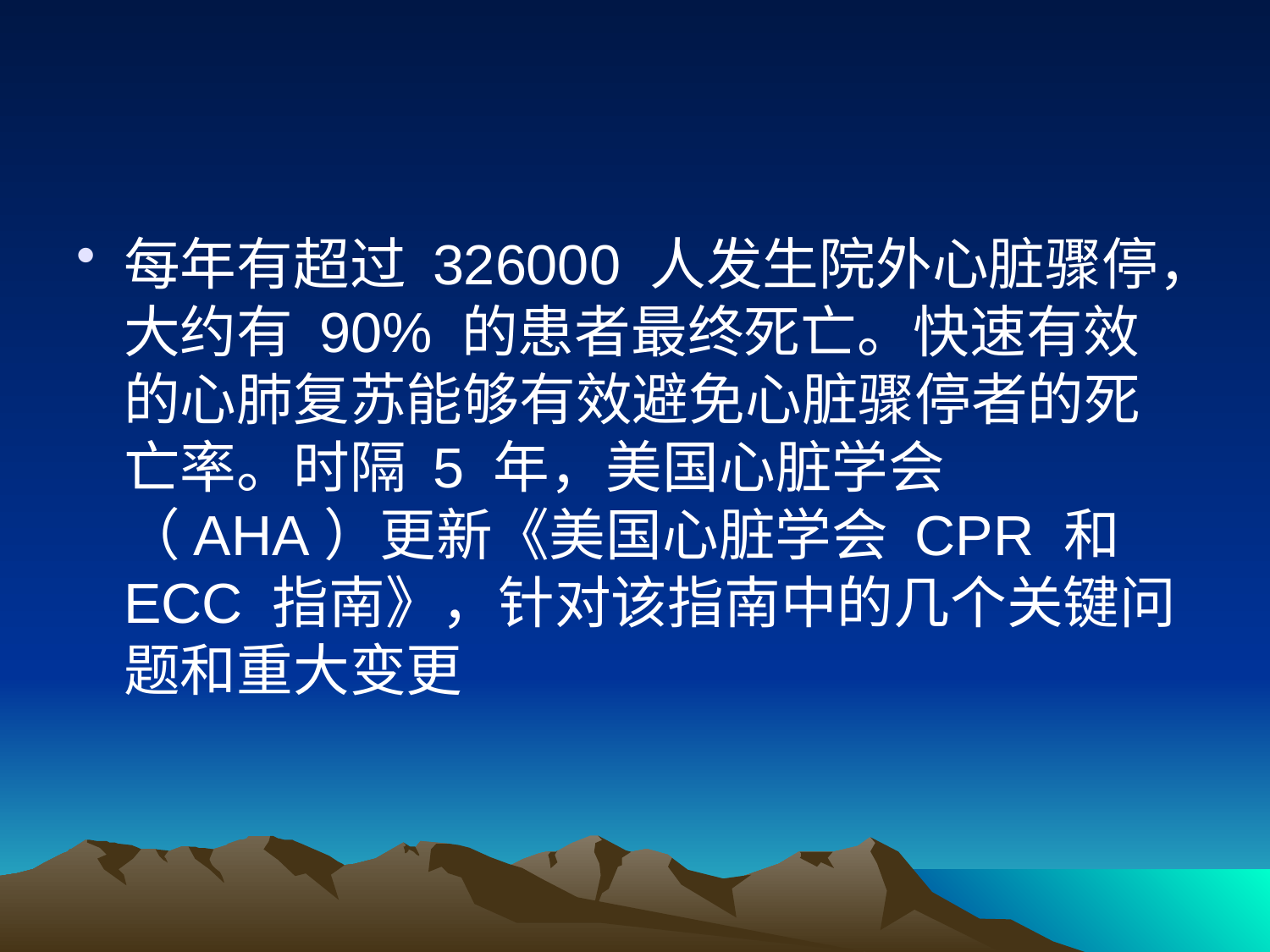

#
每年有超过 326000 人发生院外心脏骤停，大约有 90% 的患者最终死亡。快速有效的心肺复苏能够有效避免心脏骤停者的死亡率。时隔 5 年，美国心脏学会（AHA）更新《美国心脏学会 CPR 和 ECC 指南》，针对该指南中的几个关键问题和重大变更